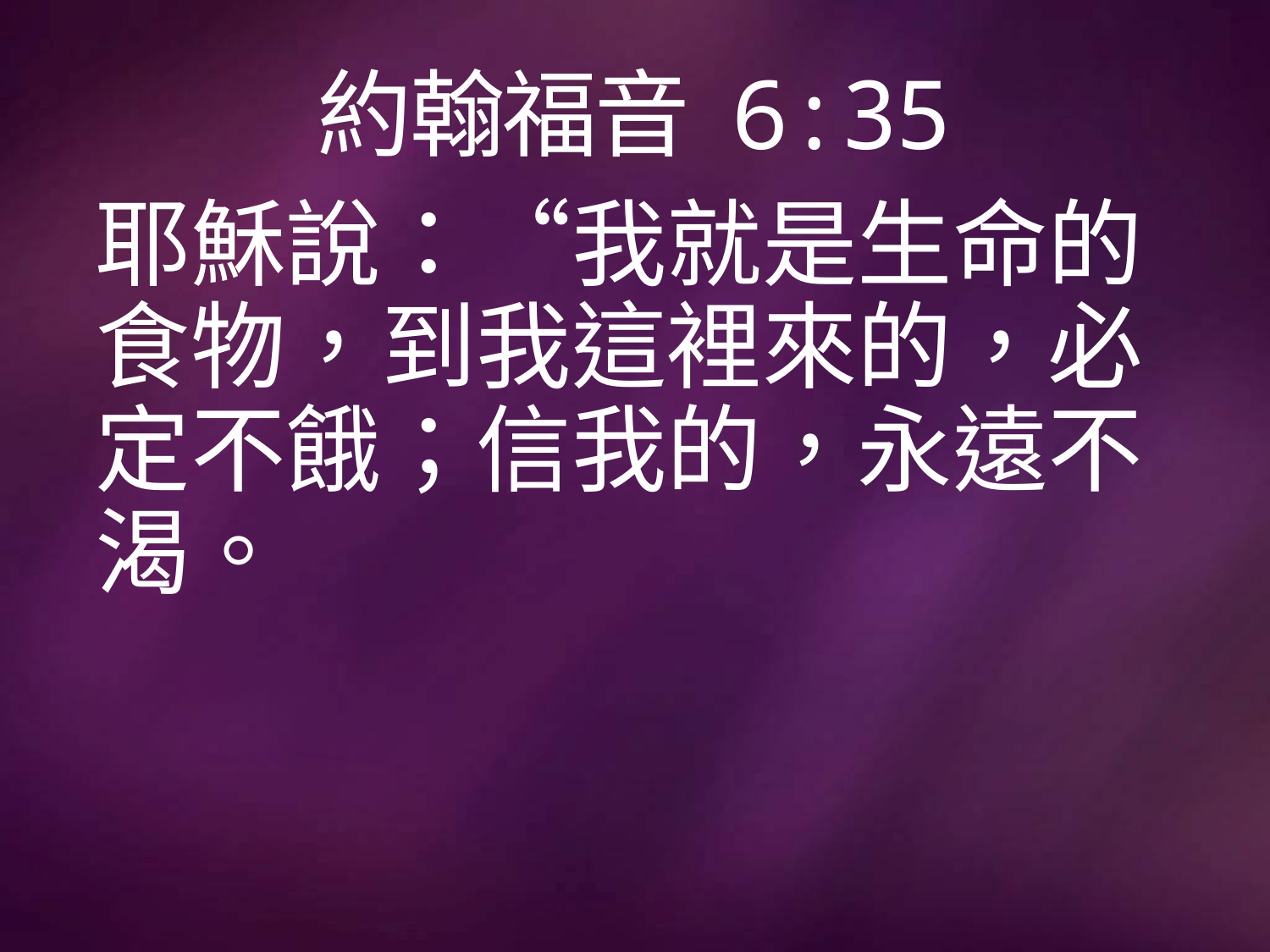

# 約翰福音 6:35
耶穌說：“我就是生命的食物，到我這裡來的，必定不餓；信我的，永遠不渴。